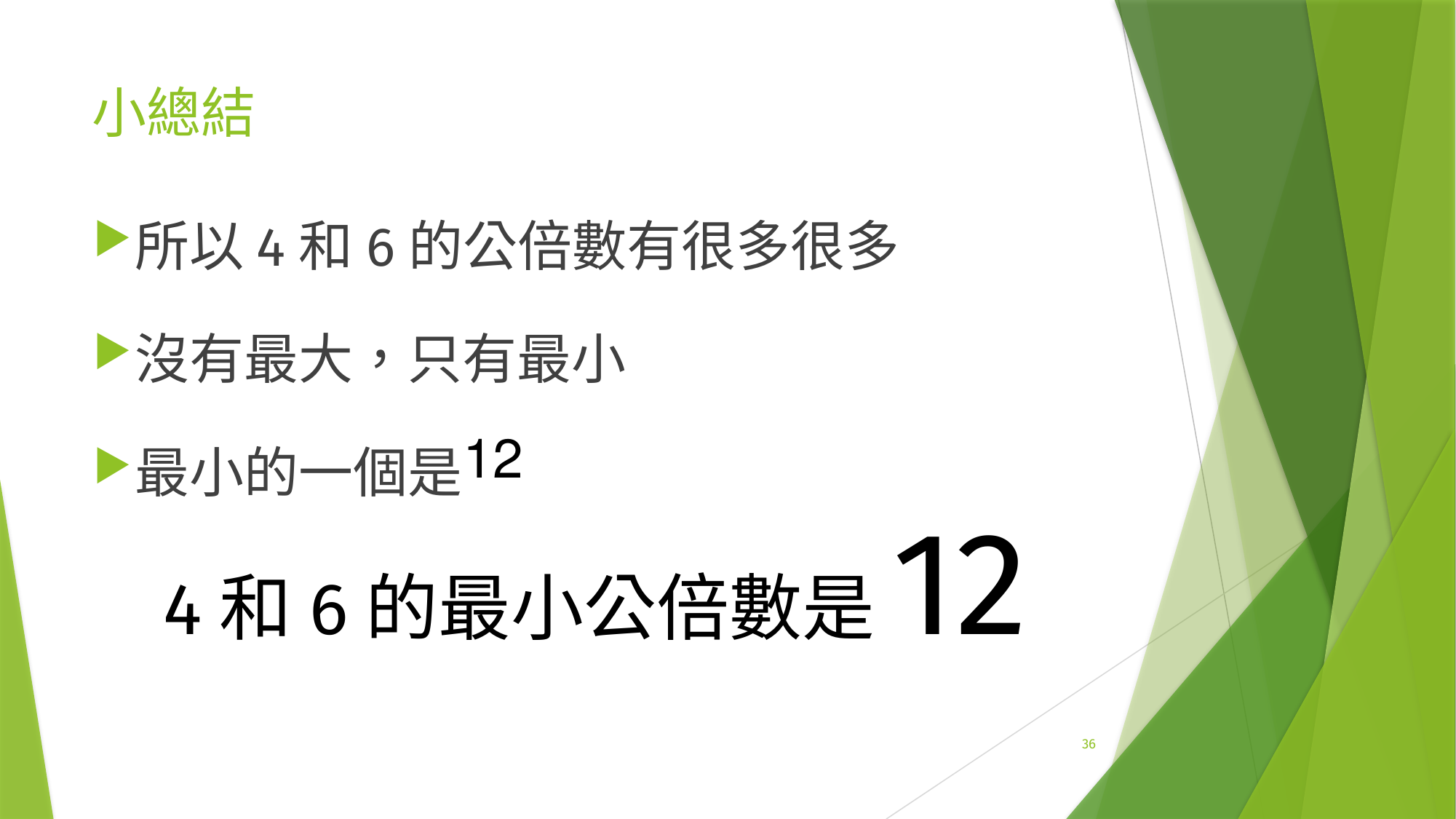

# 小總結
所以4和6的公倍數有很多很多
沒有最大，只有最小
最小的一個是
12
4和6的最小公倍數是12
36